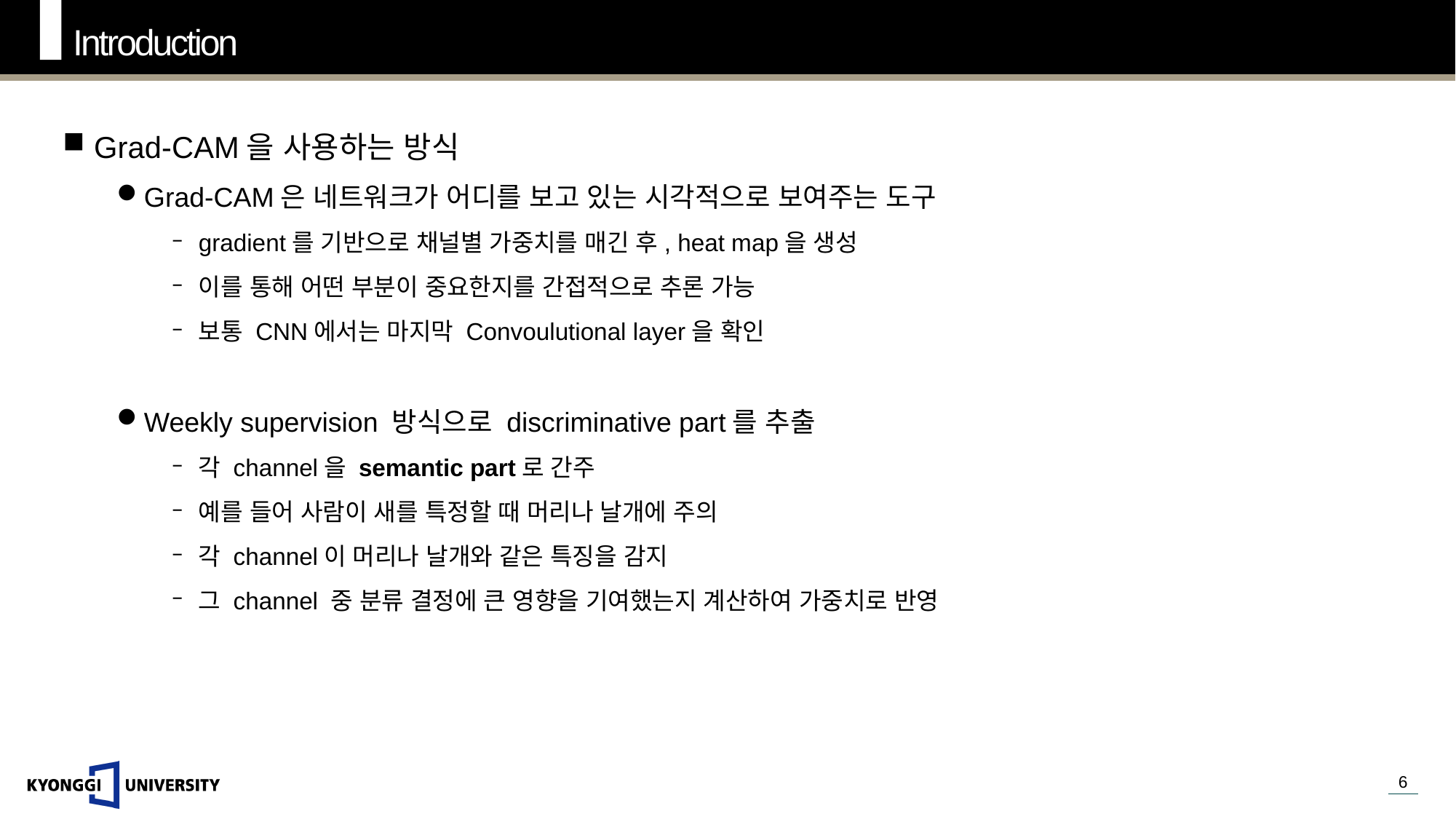

Introduction
Grad-CAM을 사용하는 방식
Grad-CAM은 네트워크가 어디를 보고 있는 시각적으로 보여주는 도구
gradient를 기반으로 채널별 가중치를 매긴 후, heat map을 생성
이를 통해 어떤 부분이 중요한지를 간접적으로 추론 가능
보통 CNN에서는 마지막 Convoulutional layer을 확인

Weekly supervision 방식으로 discriminative part를 추출
각 channel을 semantic part로 간주
예를 들어 사람이 새를 특정할 때 머리나 날개에 주의
각 channel이 머리나 날개와 같은 특징을 감지
그 channel 중 분류 결정에 큰 영향을 기여했는지 계산하여 가중치로 반영